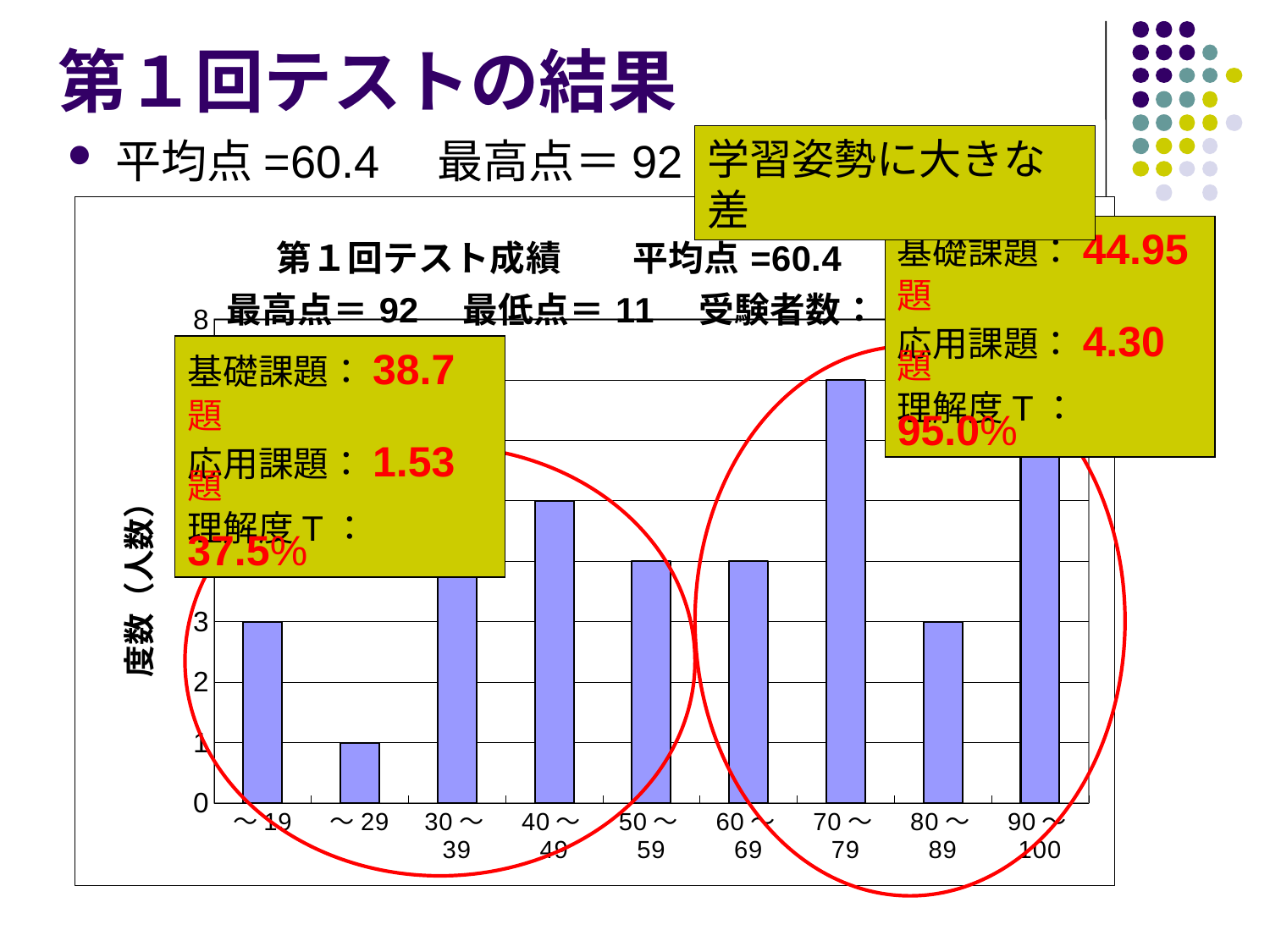

# 第１回テストの結果
平均点=60.4　最高点＝92
学習姿勢に大きな差

### Chart: 第１回テスト成績　　平均点=60.4
最高点＝92　最低点＝11　受験者数：36名

| Category |  |
|---|---|
| ～19 | 3.0 |
| ～29 | 1.0 |
| 30～39 | 4.0 |
| 40～49 | 5.0 |
| 50～59 | 4.0 |
| 60～69 | 4.0 |
| 70～79 | 7.0 |
| 80～89 | 3.0 |
| 90～100 | 6.0 |
基礎課題：44.95題
応用課題：4.30題
理解度T：95.0%
基礎課題：38.7題
応用課題：1.53題
理解度T：37.5%